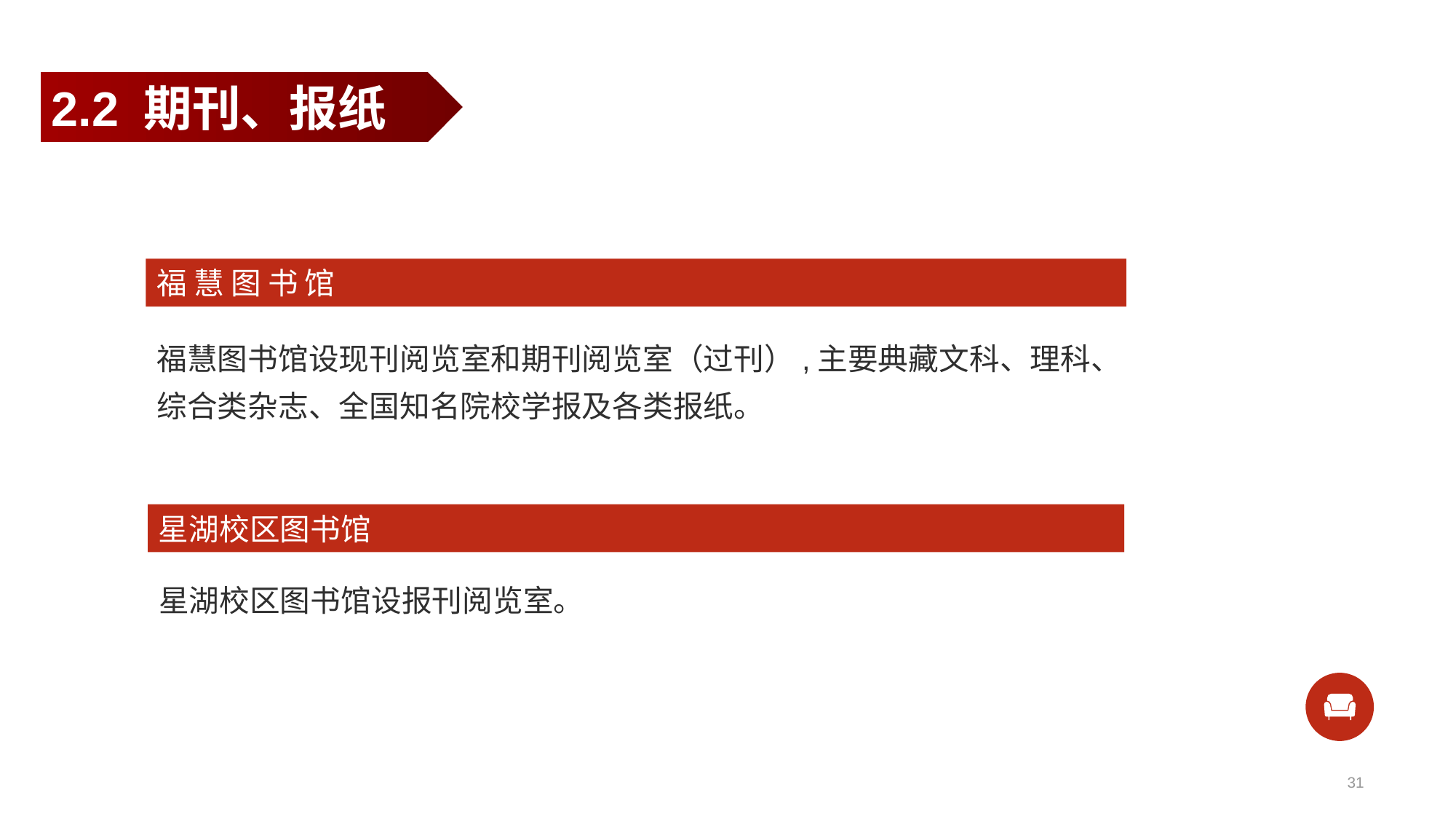

2.2 期刊、报纸

福 慧 图 书 馆
福慧图书馆设现刊阅览室和期刊阅览室（过刊）,主要典藏文科、理科、综合类杂志、全国知名院校学报及各类报纸。

星湖校区图书馆
星湖校区图书馆设报刊阅览室。

31